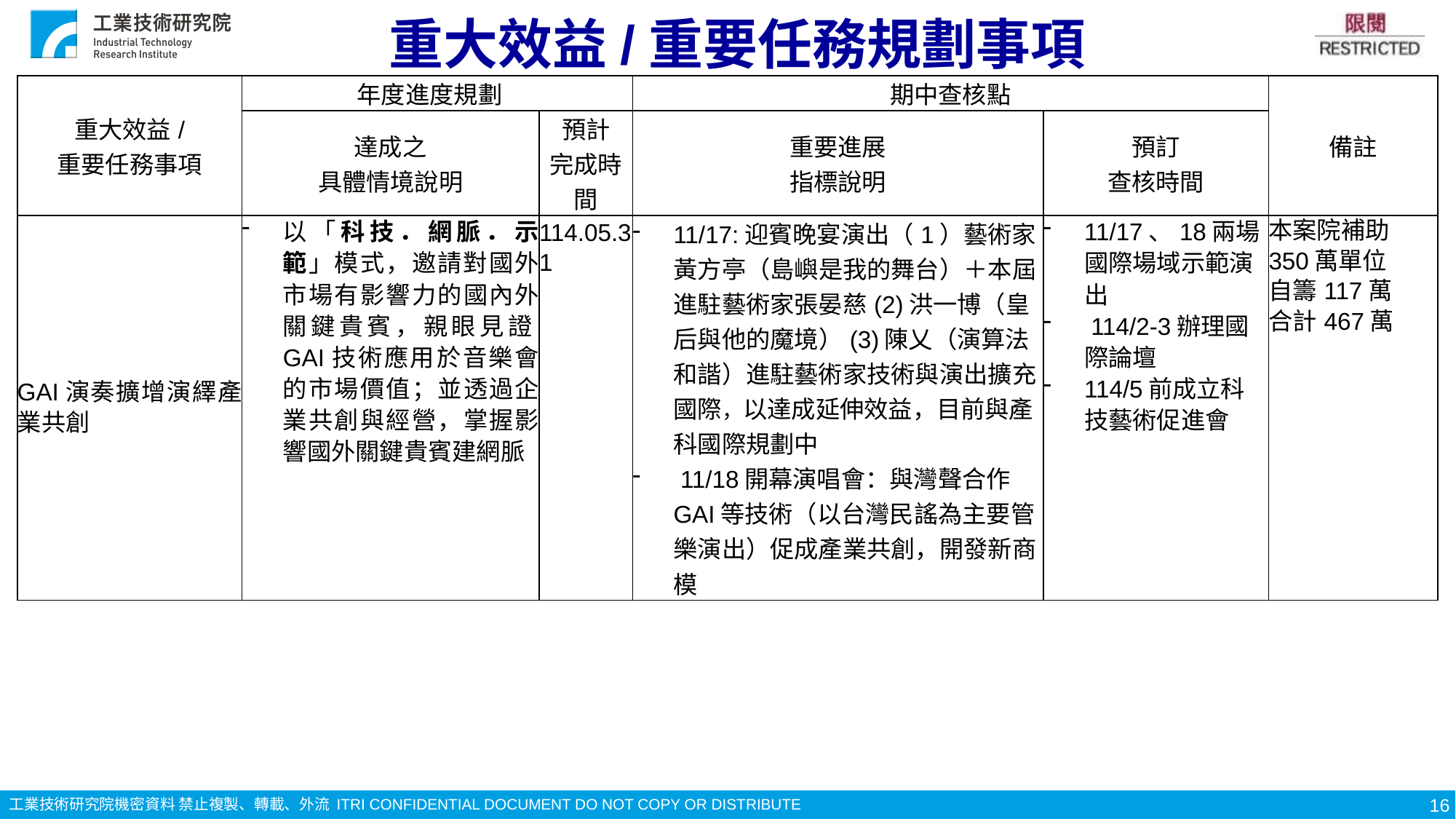

# 重大效益/重要任務規劃事項
| 重大效益/ 重要任務事項 | 年度進度規劃 |  | 期中查核點 |  | 備註 |
| --- | --- | --- | --- | --- | --- |
|  | 達成之 具體情境說明 | 預計 完成時間 | 重要進展 指標說明 | 預訂 查核時間 |  |
| GAI演奏擴增演繹產業共創 | 以「科技．網脈．示範」模式，邀請對國外市場有影響力的國內外關鍵貴賓，親眼見證GAI技術應用於音樂會的市場價值；並透過企業共創與經營，掌握影響國外關鍵貴賓建網脈 | 114.05.31 | 11/17:迎賓晚宴演出（1）藝術家黃方亭（島嶼是我的舞台）＋本屆進駐藝術家張晏慈(2)洪一博（皇后與他的魔境）(3)陳乂（演算法和諧）進駐藝術家技術與演出擴充國際，以達成延伸效益，目前與產科國際規劃中 11/18開幕演唱會：與灣聲合作GAI等技術（以台灣民謠為主要管樂演出）促成產業共創，開發新商模 | 11/17、18兩場國際場域示範演出 114/2-3辦理國際論壇 114/5前成立科技藝術促進會 | 本案院補助350萬單位自籌117萬合計467萬 |
16